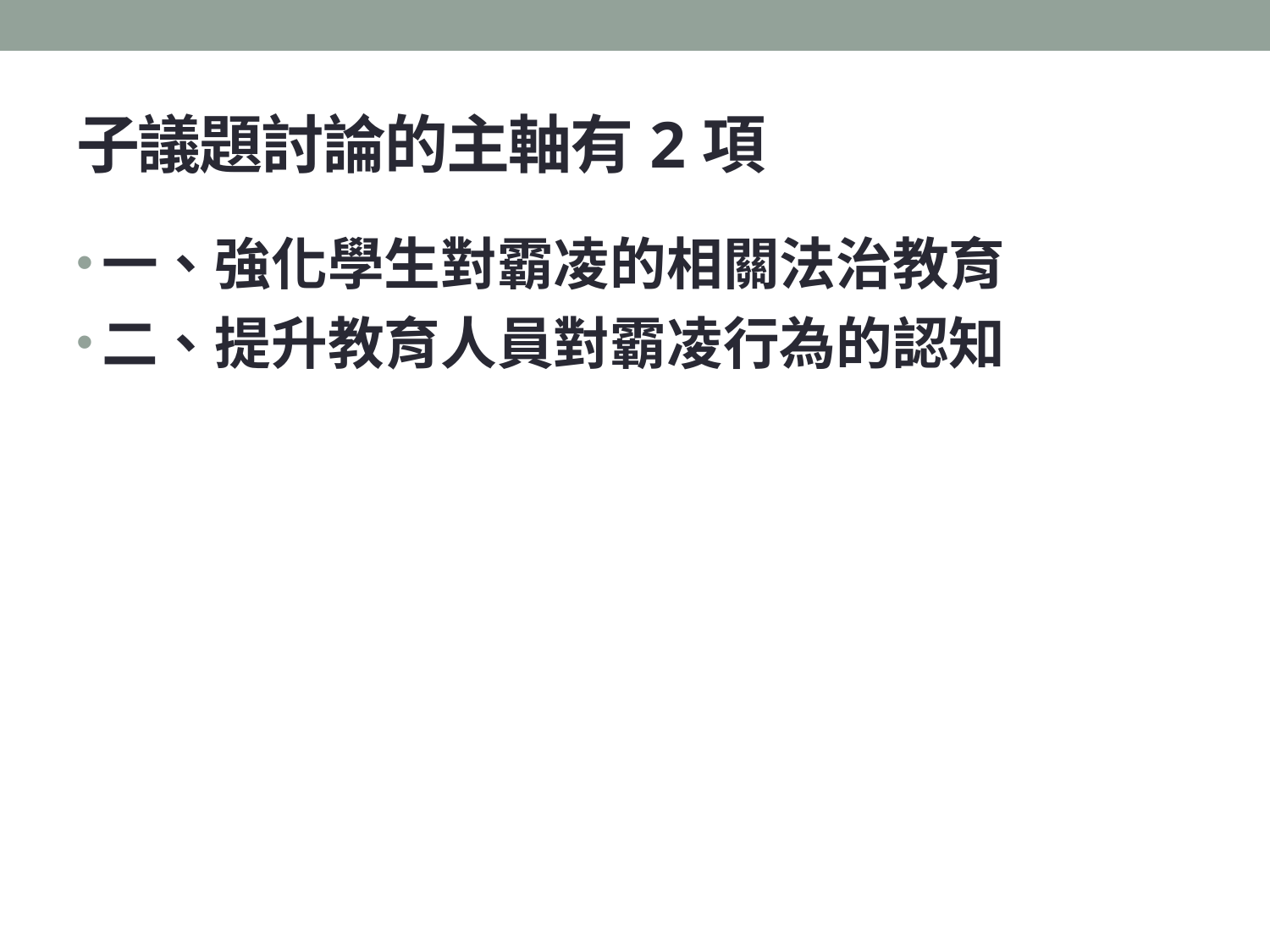

# 子議題討論的主軸有2項
一、強化學生對霸凌的相關法治教育
二、提升教育人員對霸凌行為的認知